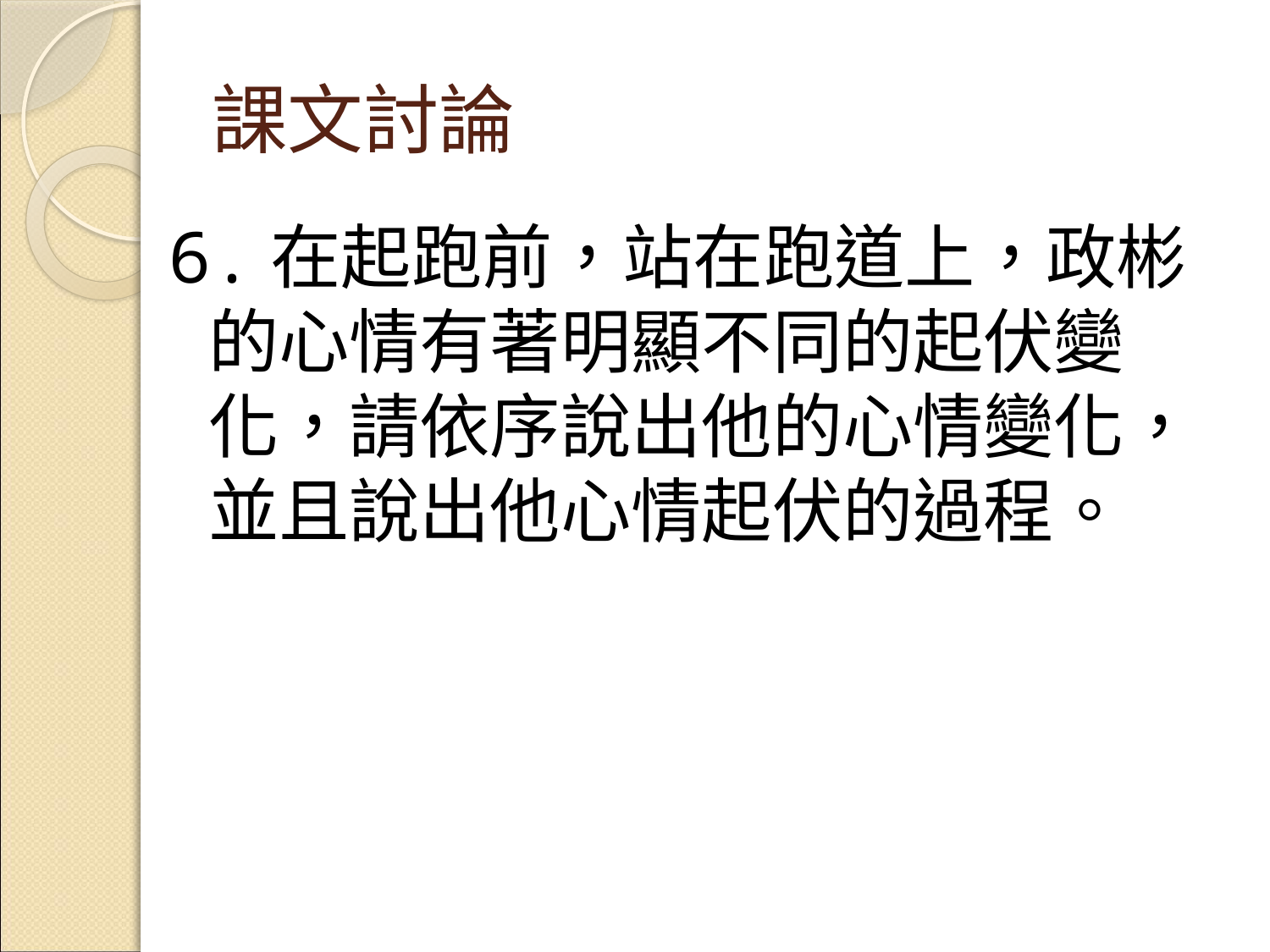

課文討論
6.在起跑前，站在跑道上，政彬的心情有著明顯不同的起伏變化，請依序說出他的心情變化，並且說出他心情起伏的過程。